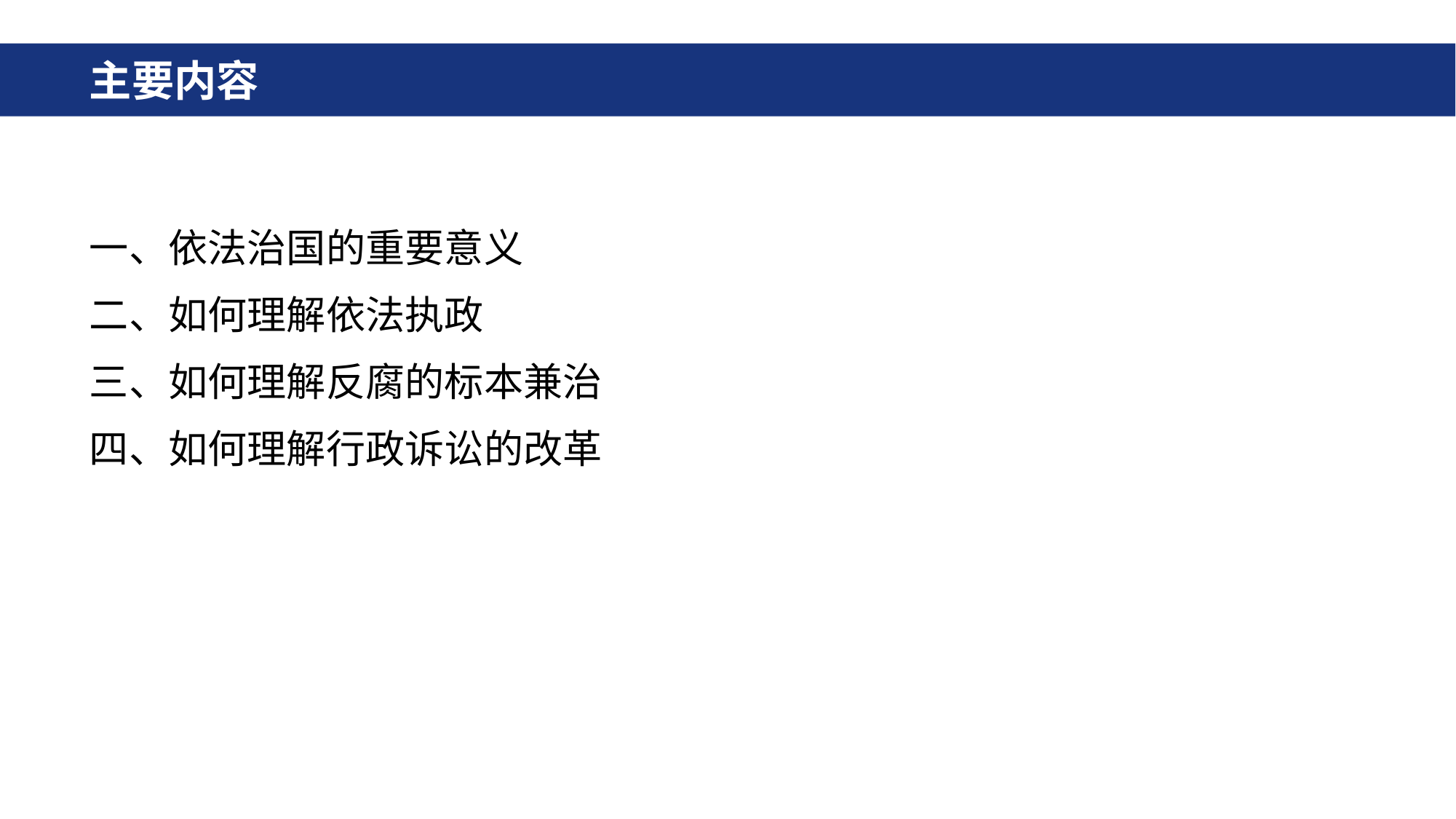

# 主要内容
一、依法治国的重要意义
二、如何理解依法执政
三、如何理解反腐的标本兼治
四、如何理解行政诉讼的改革